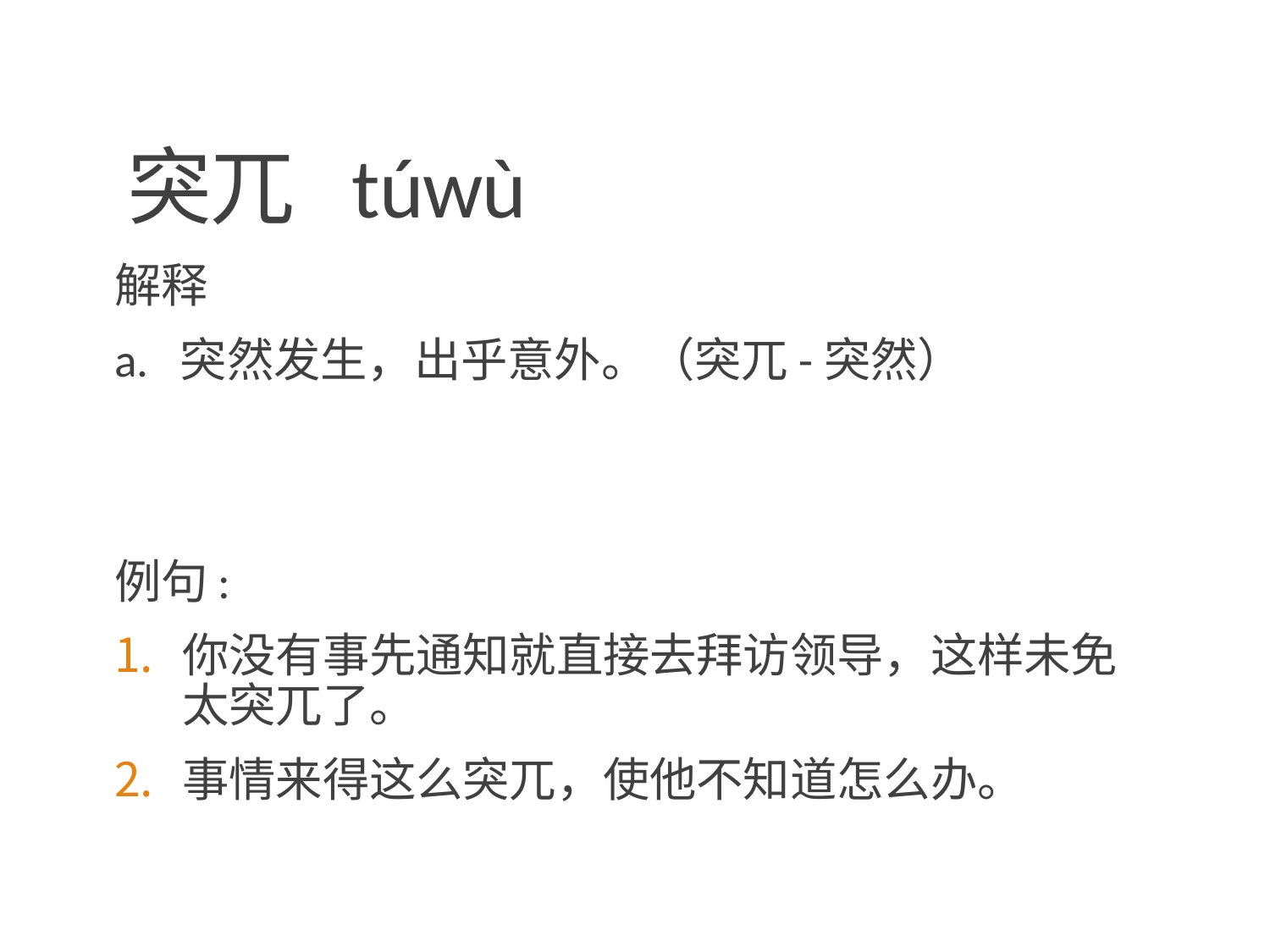

# 突兀  túwù
解释
a.  突然发生，出乎意外。（突兀-突然）

例句:
你没有事先通知就直接去拜访领导，这样未免太突兀了。
事情来得这么突兀，使他不知道怎么办。